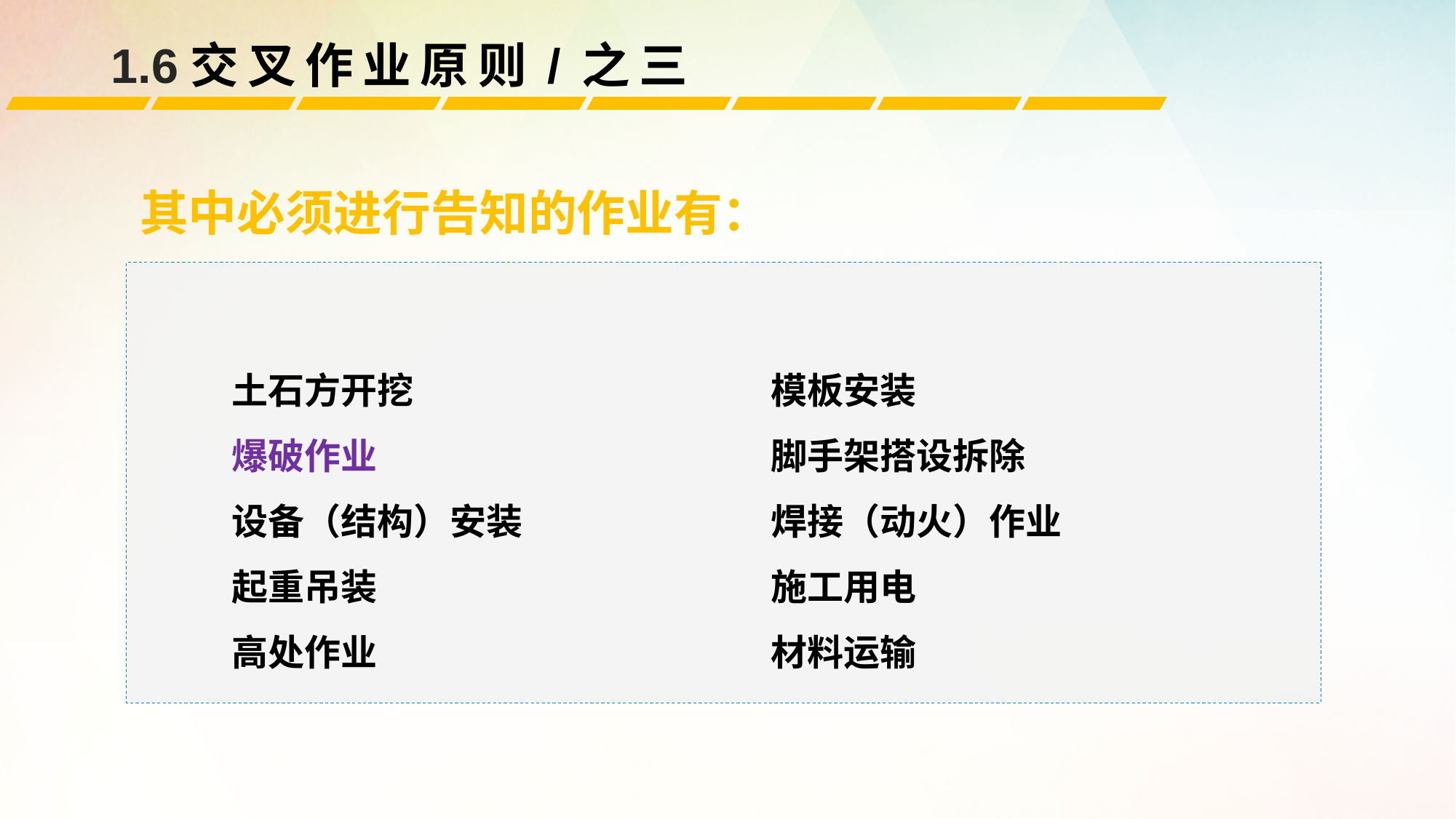

1.6交叉作业原则/之三
其中必须进行告知的作业有：

土石方开挖
爆破作业
设备（结构）安装
起重吊装
高处作业
模板安装
脚手架搭设拆除
焊接（动火）作业
施工用电
材料运输